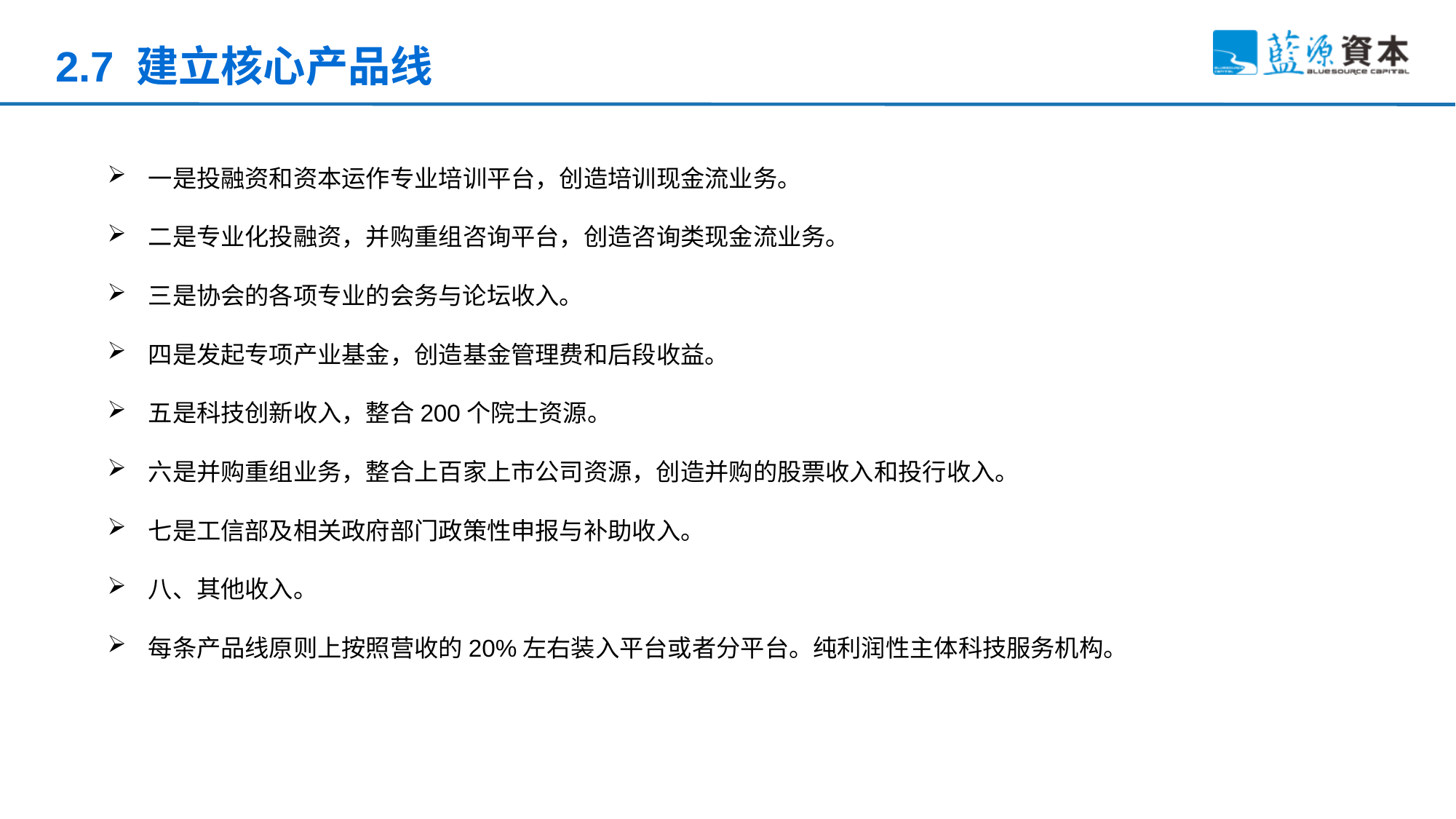

# 2.7 建立核心产品线
一是投融资和资本运作专业培训平台，创造培训现金流业务。
二是专业化投融资，并购重组咨询平台，创造咨询类现金流业务。
三是协会的各项专业的会务与论坛收入。
四是发起专项产业基金，创造基金管理费和后段收益。
五是科技创新收入，整合200个院士资源。
六是并购重组业务，整合上百家上市公司资源，创造并购的股票收入和投行收入。
七是工信部及相关政府部门政策性申报与补助收入。
八、其他收入。
每条产品线原则上按照营收的20%左右装入平台或者分平台。纯利润性主体科技服务机构。